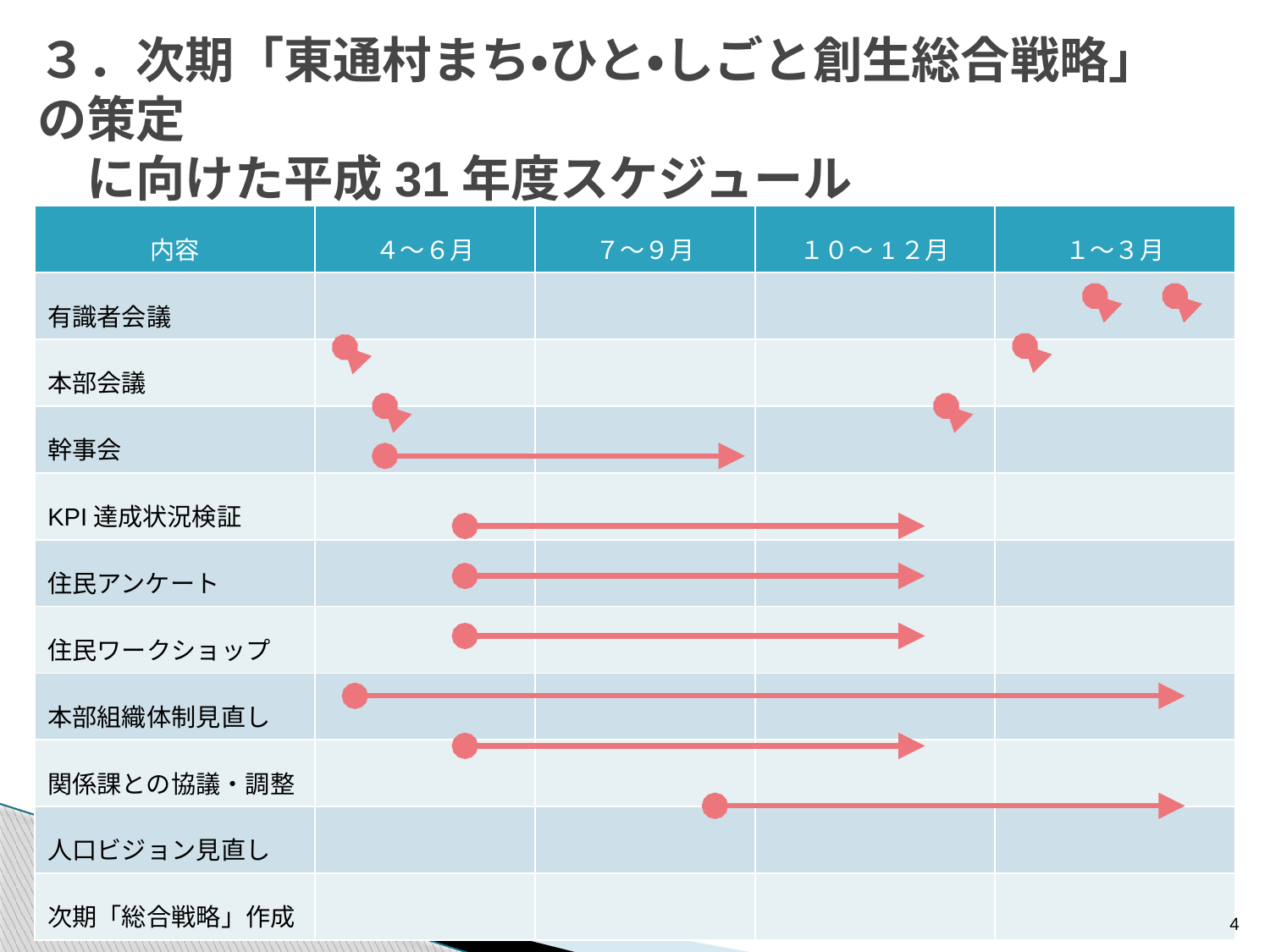

# ３．次期「東通村まち・ひと・しごと創生総合戦略」の策定 　に向けた平成31年度スケジュール
| 内容 | ４～６月 | ７～９月 | １０～1２月 | １～３月 |
| --- | --- | --- | --- | --- |
| 有識者会議 |  |  |  |  |
| 本部会議 |  |  |  |  |
| 幹事会 |  |  |  |  |
| KPI達成状況検証 |  |  |  |  |
| 住民アンケート |  |  |  |  |
| 住民ワークショップ |  |  |  |  |
| 本部組織体制見直し |  |  |  |  |
| 関係課との協議・調整 |  |  |  |  |
| 人口ビジョン見直し |  |  |  |  |
| 次期「総合戦略」作成 |  |  |  |  |
4